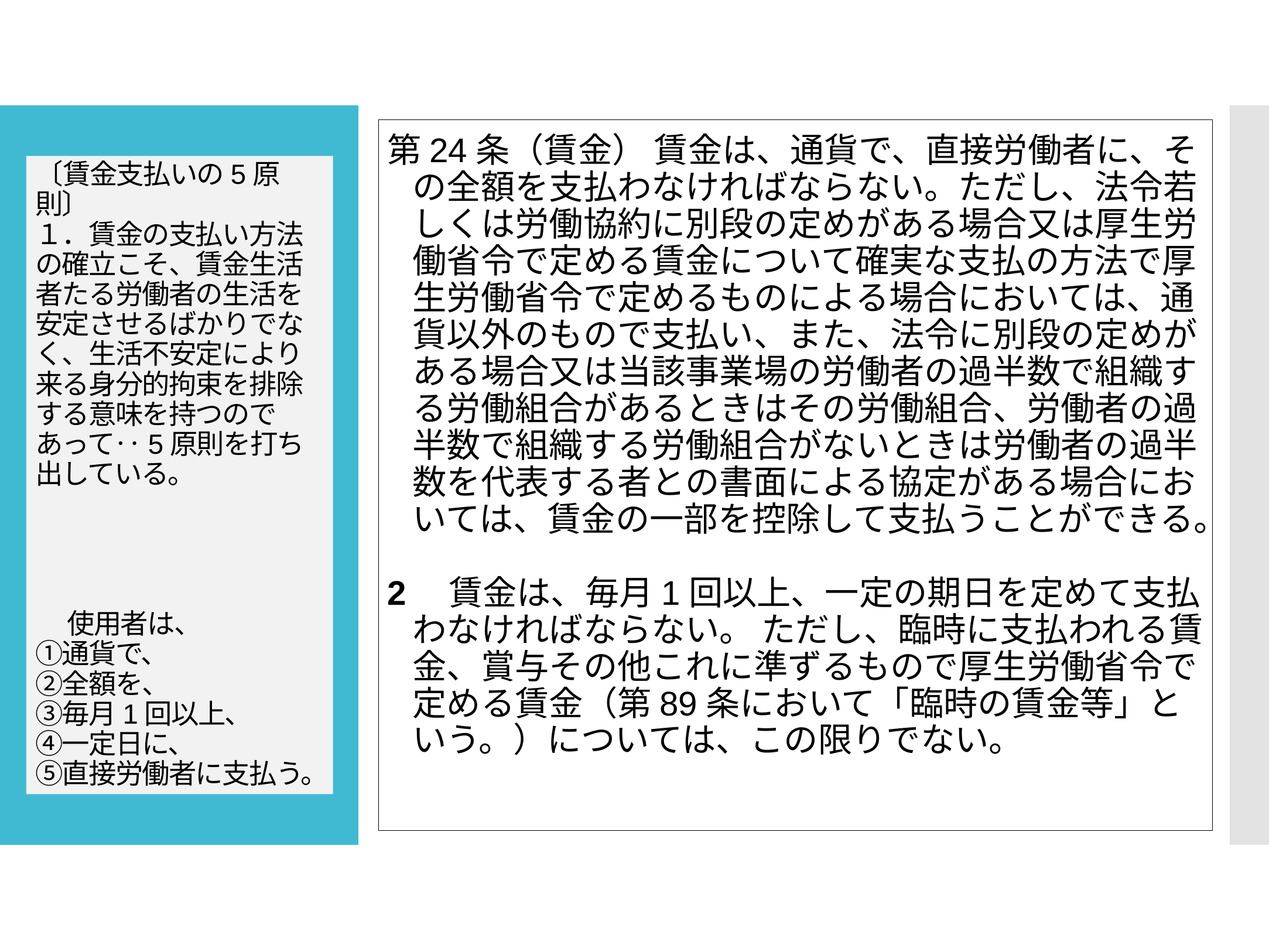

第24条（賃金） 賃金は、通貨で、直接労働者に、その全額を支払わなければならない。ただし、法令若しくは労働協約に別段の定めがある場合又は厚生労働省令で定める賃金について確実な支払の方法で厚生労働省令で定めるものによる場合においては、通貨以外のもので支払い、また、法令に別段の定めがある場合又は当該事業場の労働者の過半数で組織する労働組合があるときはその労働組合、労働者の過半数で組織する労働組合がないときは労働者の過半数を代表する者との書面による協定がある場合においては、賃金の一部を控除して支払うことができる。

2　賃金は、毎月1回以上、一定の期日を定めて支払わなければならない。 ただし、臨時に支払われる賃金、賞与その他これに準ずるもので厚生労働省令で定める賃金（第89条において「臨時の賃金等」という。）については、この限りでない。

# 〔賃金支払いの5原則〕 １．賃金の支払い方法の確立こそ、賃金生活者たる労働者の生活を安定させるばかりでなく、生活不安定により来る身分的拘束を排除する意味を持つのであって‥5原則を打ち出している。　　　　　　　　　　　　　　　　　　　　　　　　　　　　　　　　　　 　　 　 使用者は、 ①通貨で、 ②全額を、 ③毎月1回以上、 ④一定日に、 ⑤直接労働者に支払う。